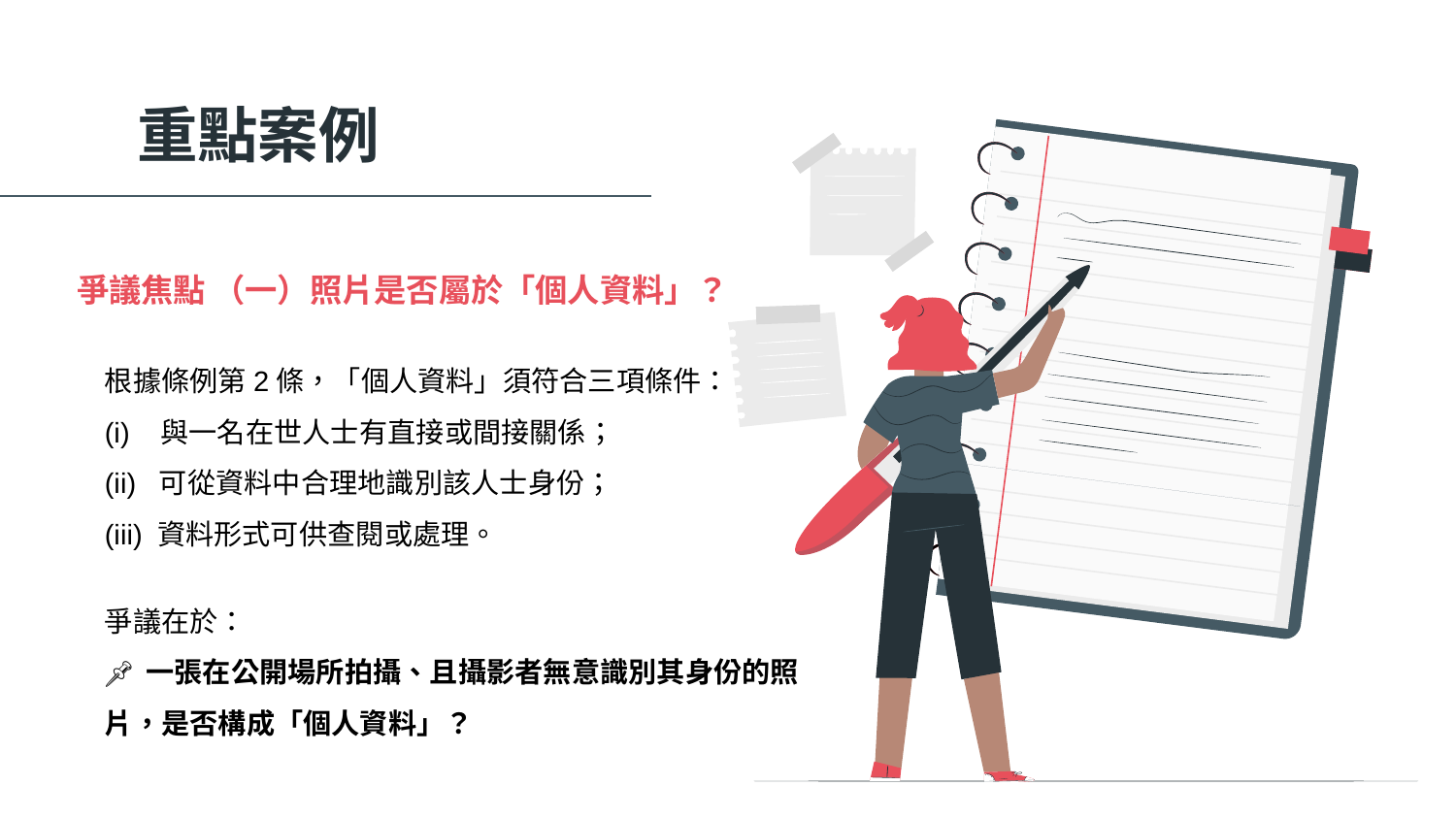

重點案例

# 爭議焦點 （一）照片是否屬於「個人資料」？
根據條例第2條，「個人資料」須符合三項條件：
(i)   與一名在世人士有直接或間接關係；
(ii)  可從資料中合理地識別該人士身份；
(iii) 資料形式可供查閱或處理。

爭議在於：
📌 一張在公開場所拍攝、且攝影者無意識別其身份的照片，是否構成「個人資料」？